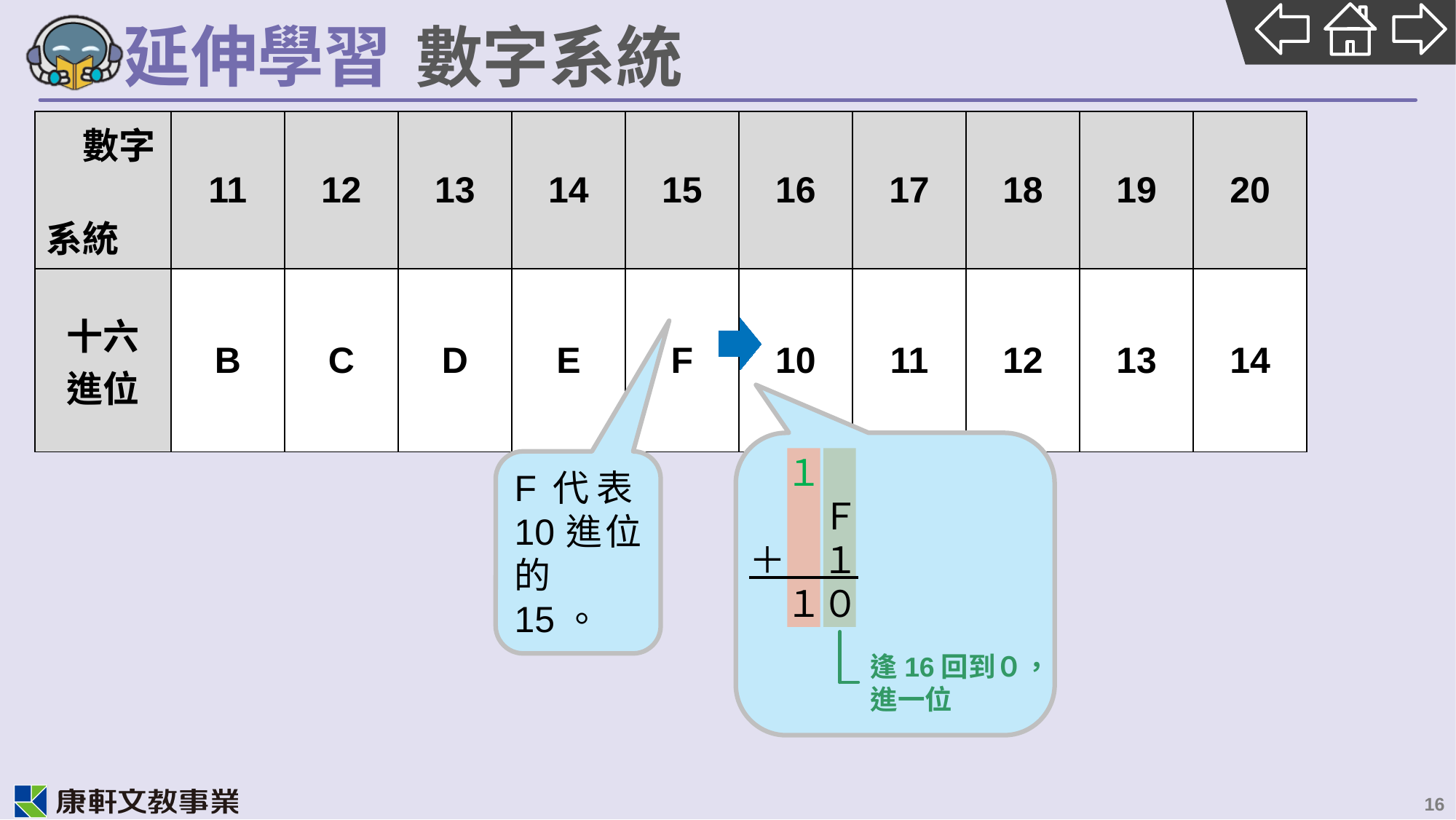

# 數字系統
| 數字 系統 | 11 | 12 | 13 | 14 | 15 | 16 | 17 | 18 | 19 | 20 |
| --- | --- | --- | --- | --- | --- | --- | --- | --- | --- | --- |
| 十六 進位 | B | C | D | E | F | 10 | 11 | 12 | 13 | 14 |

　　　　逢16回到０，
　　　　進一位
　　１
　　　Ｆ
　＋　１
　　１０

F代表10進位的15。
16